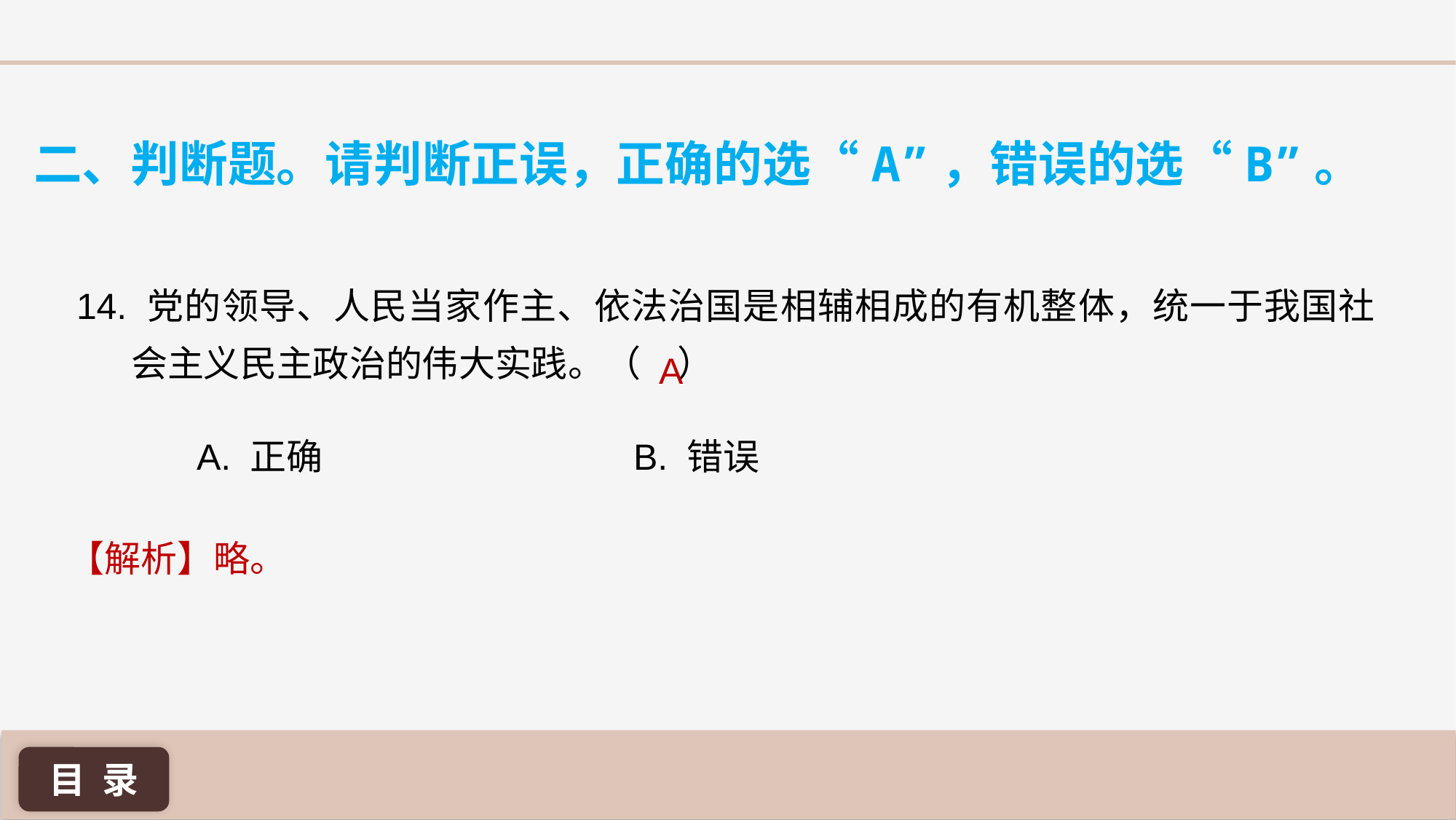

二、判断题。请判断正误，正确的选“A”，错误的选“B”。
14. 党的领导、人民当家作主、依法治国是相辅相成的有机整体，统一于我国社会主义民主政治的伟大实践。（ 	）
A
A. 正确 			B. 错误
【解析】略。